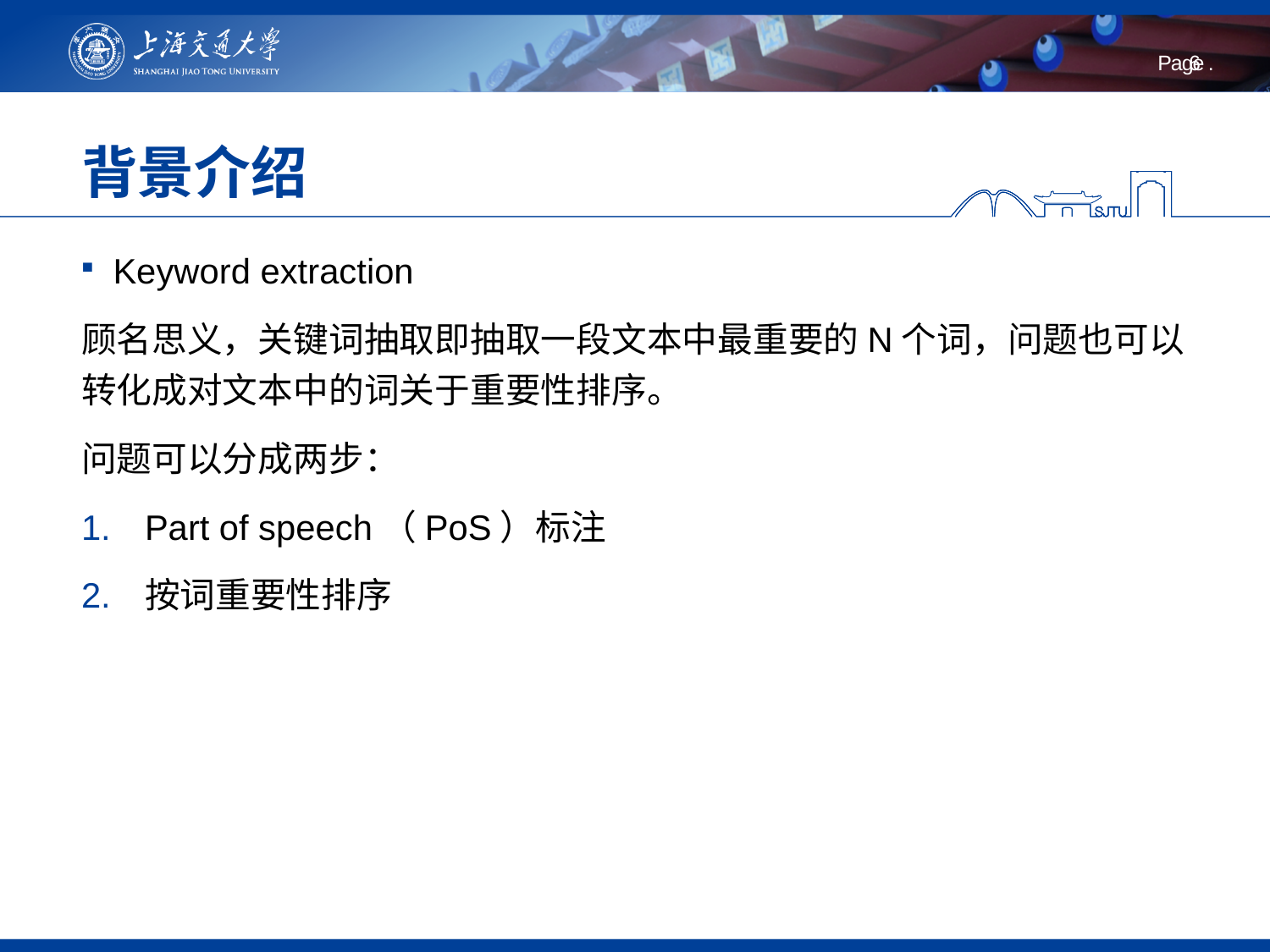

# 背景介绍
Keyword extraction
顾名思义，关键词抽取即抽取一段文本中最重要的N个词，问题也可以转化成对文本中的词关于重要性排序。
问题可以分成两步：
Part of speech（PoS）标注
按词重要性排序